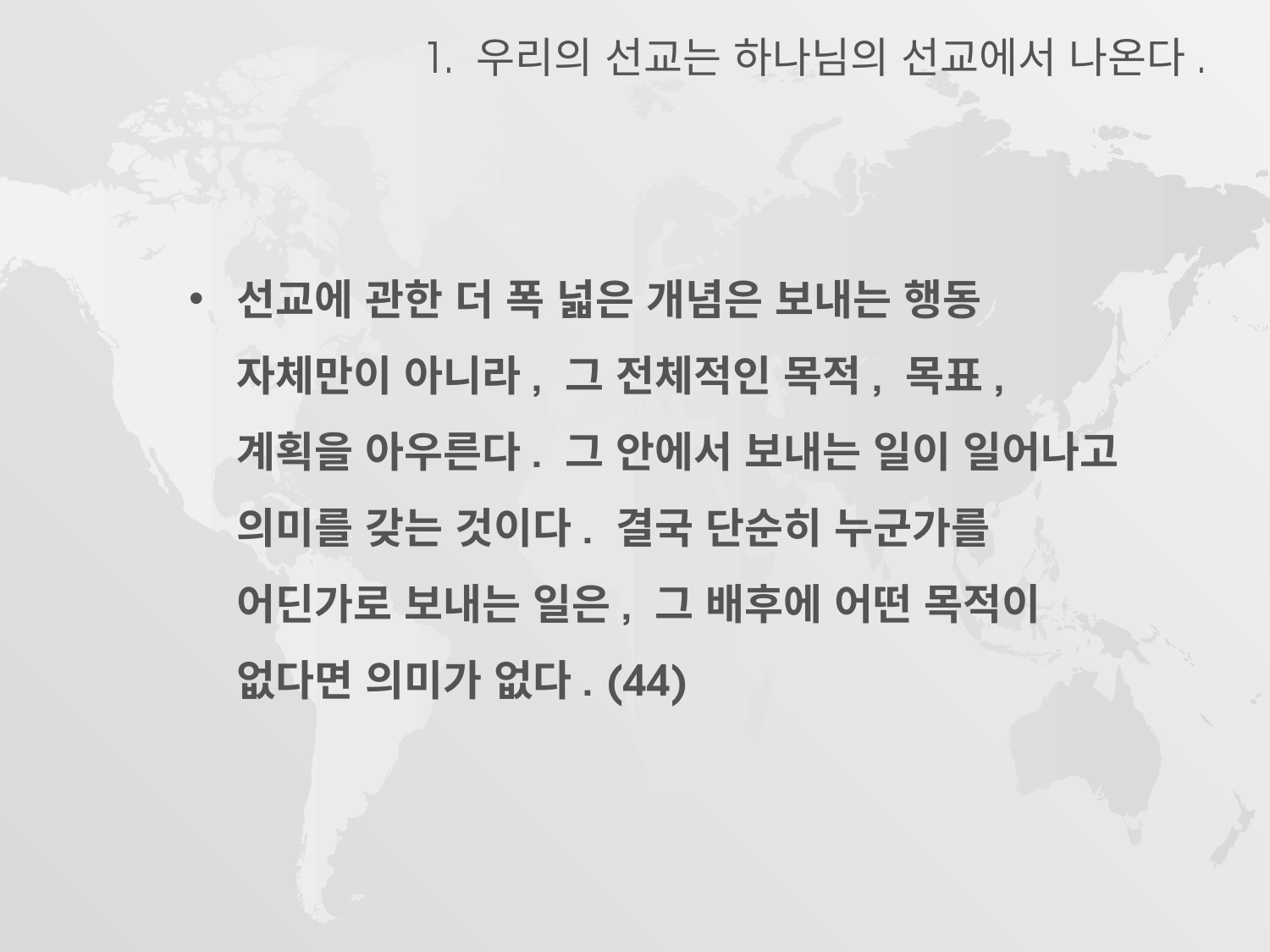

1. 우리의 선교는 하나님의 선교에서 나온다.
선교에 관한 더 폭 넓은 개념은 보내는 행동 자체만이 아니라, 그 전체적인 목적, 목표, 계획을 아우른다. 그 안에서 보내는 일이 일어나고 의미를 갖는 것이다. 결국 단순히 누군가를 어딘가로 보내는 일은, 그 배후에 어떤 목적이 없다면 의미가 없다. (44)